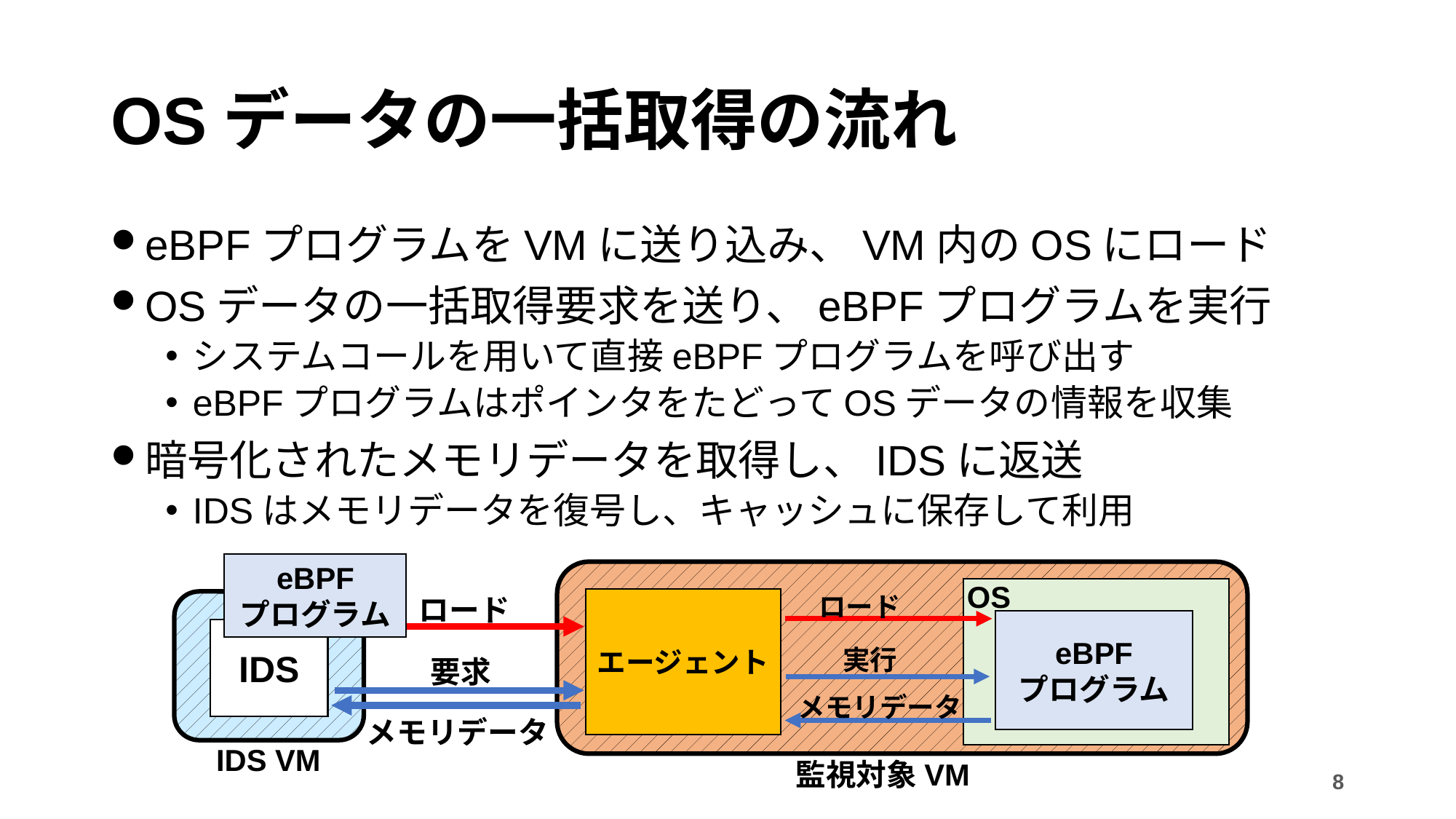

# OSデータの一括取得の流れ
eBPFプログラムをVMに送り込み、VM内のOSにロード
OSデータの一括取得要求を送り、eBPFプログラムを実行
システムコールを用いて直接eBPFプログラムを呼び出す
eBPFプログラムはポインタをたどってOSデータの情報を収集
暗号化されたメモリデータを取得し、IDSに返送
IDSはメモリデータを復号し、キャッシュに保存して利用
eBPF
プログラム

OS

ロード
ロード
エージェント
VM
IDS
IDS VM
eBPF
プログラム
実行
要求
メモリデータ
メモリデータ
監視対象VM
8